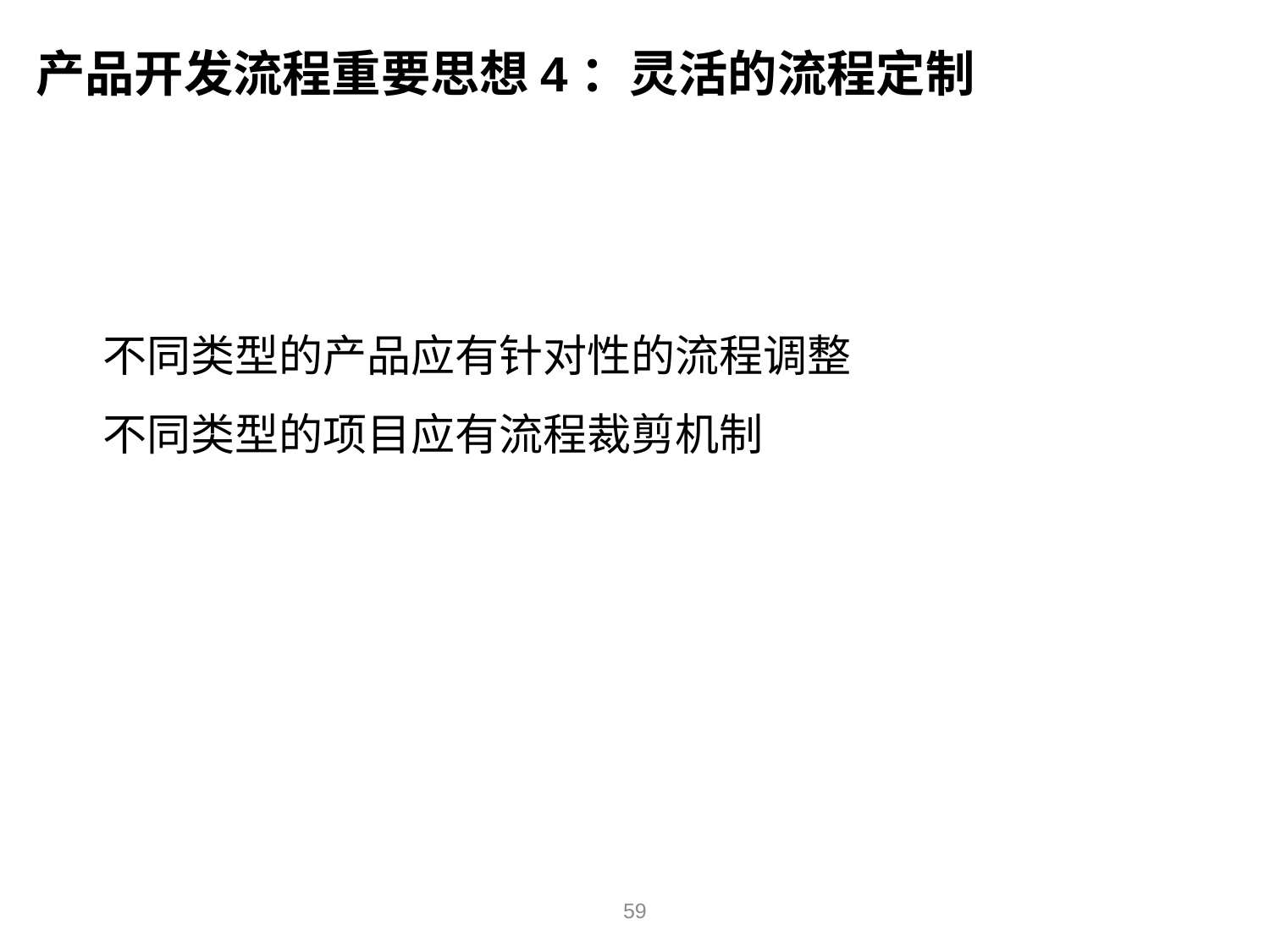

产品开发流程重要思想4：灵活的流程定制
不同类型的产品应有针对性的流程调整
不同类型的项目应有流程裁剪机制
59